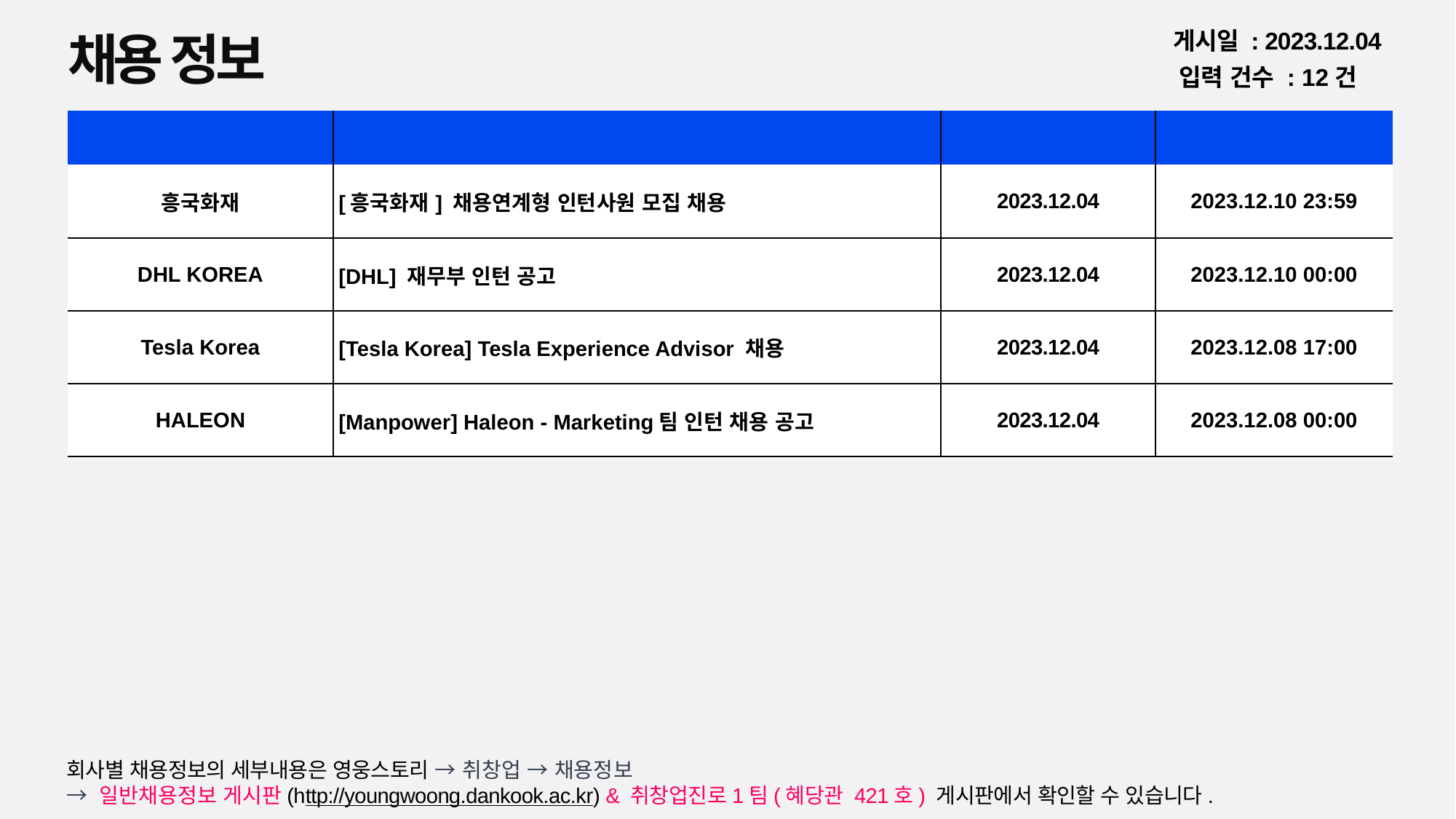

채용 정보
게시일 : 2023.12.04
입력 건수 : 12건
| 회사명 | 공고명 | 등록일 | 마감일 |
| --- | --- | --- | --- |
| 흥국화재 | [흥국화재] 채용연계형 인턴사원 모집 채용 | 2023.12.04 | 2023.12.10 23:59 |
| DHL KOREA | [DHL] 재무부 인턴 공고 | 2023.12.04 | 2023.12.10 00:00 |
| Tesla Korea | [Tesla Korea] Tesla Experience Advisor 채용 | 2023.12.04 | 2023.12.08 17:00 |
| HALEON | [Manpower] Haleon - Marketing팀 인턴 채용 공고 | 2023.12.04 | 2023.12.08 00:00 |
회사별 채용정보의 세부내용은 영웅스토리 → 취창업 → 채용정보
→ 일반채용정보 게시판(http://youngwoong.dankook.ac.kr) & 취창업진로1팀(혜당관 421호) 게시판에서 확인할 수 있습니다.